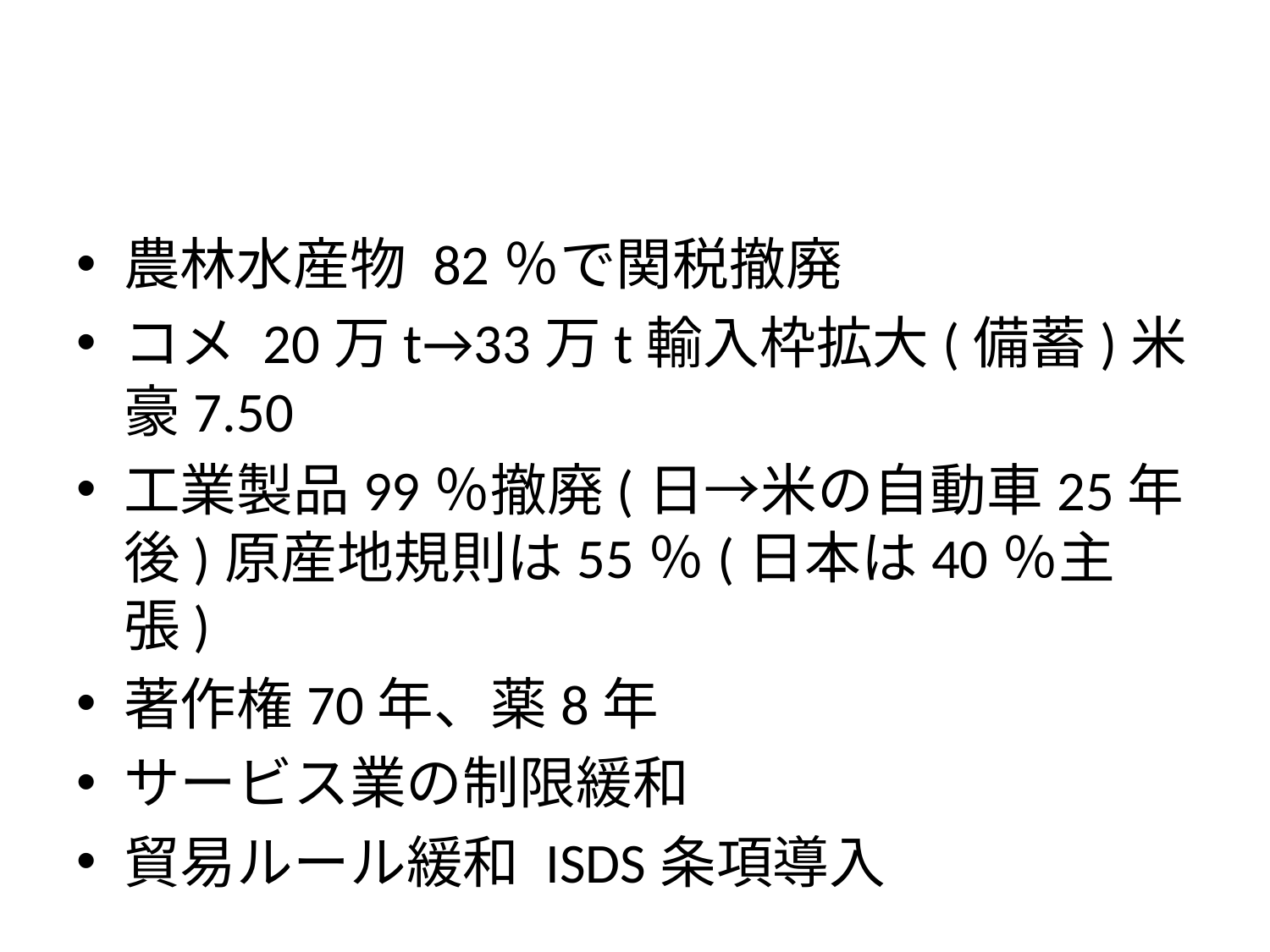

#
農林水産物 82％で関税撤廃
コメ 20万t→33万t輸入枠拡大(備蓄)米豪7.50
工業製品99％撤廃(日→米の自動車25年後)原産地規則は55％(日本は40％主張)
著作権70年、薬8年
サービス業の制限緩和
貿易ルール緩和 ISDS条項導入